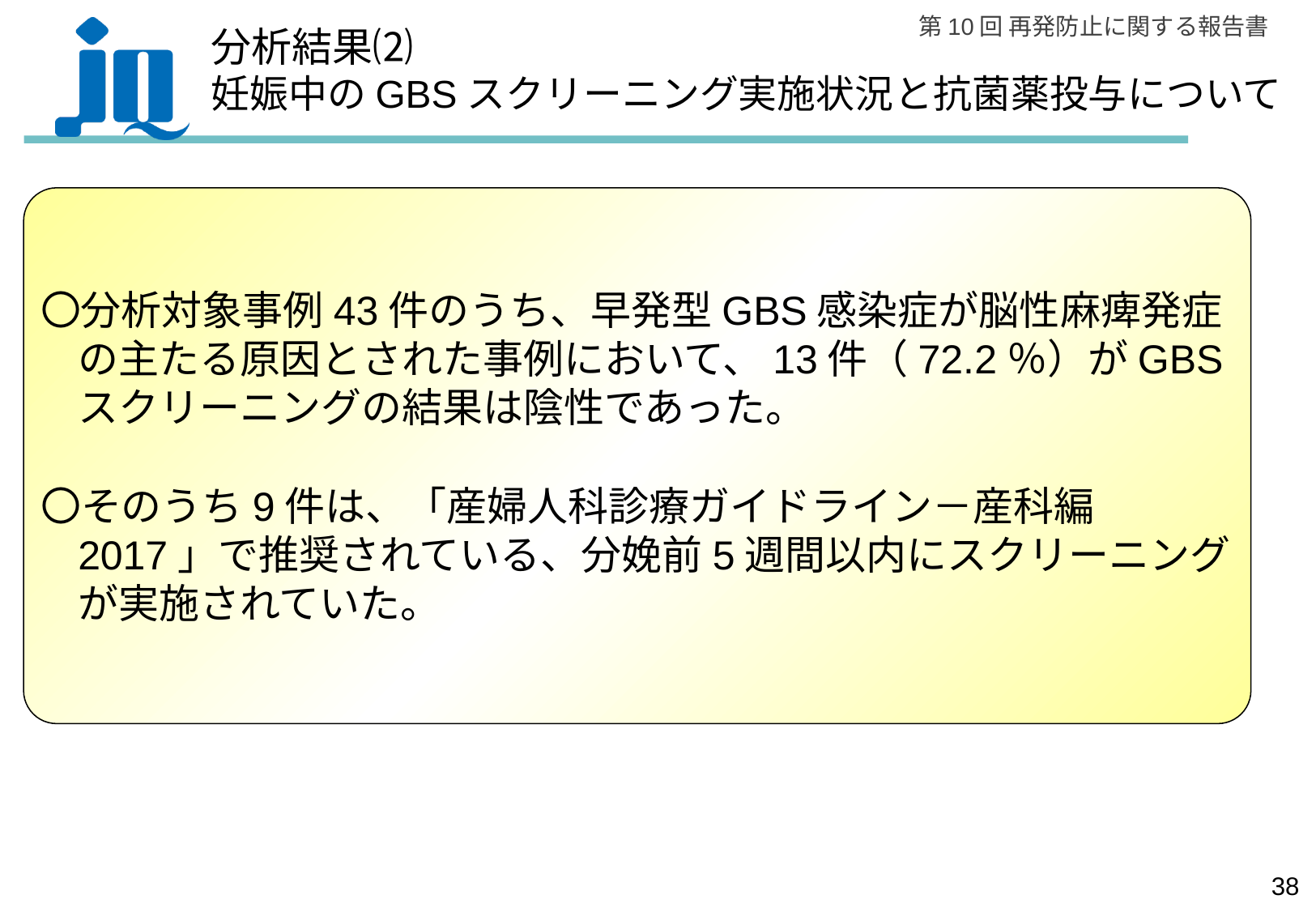

分析結果⑵
妊娠中のGBSスクリーニング実施状況と抗菌薬投与について
〇分析対象事例43件のうち、早発型GBS感染症が脳性麻痺発症の主たる原因とされた事例において、13件（72.2％）がGBSスクリーニングの結果は陰性であった。

〇そのうち9件は、「産婦人科診療ガイドライン－産科編2017」で推奨されている、分娩前5週間以内にスクリーニングが実施されていた。
38